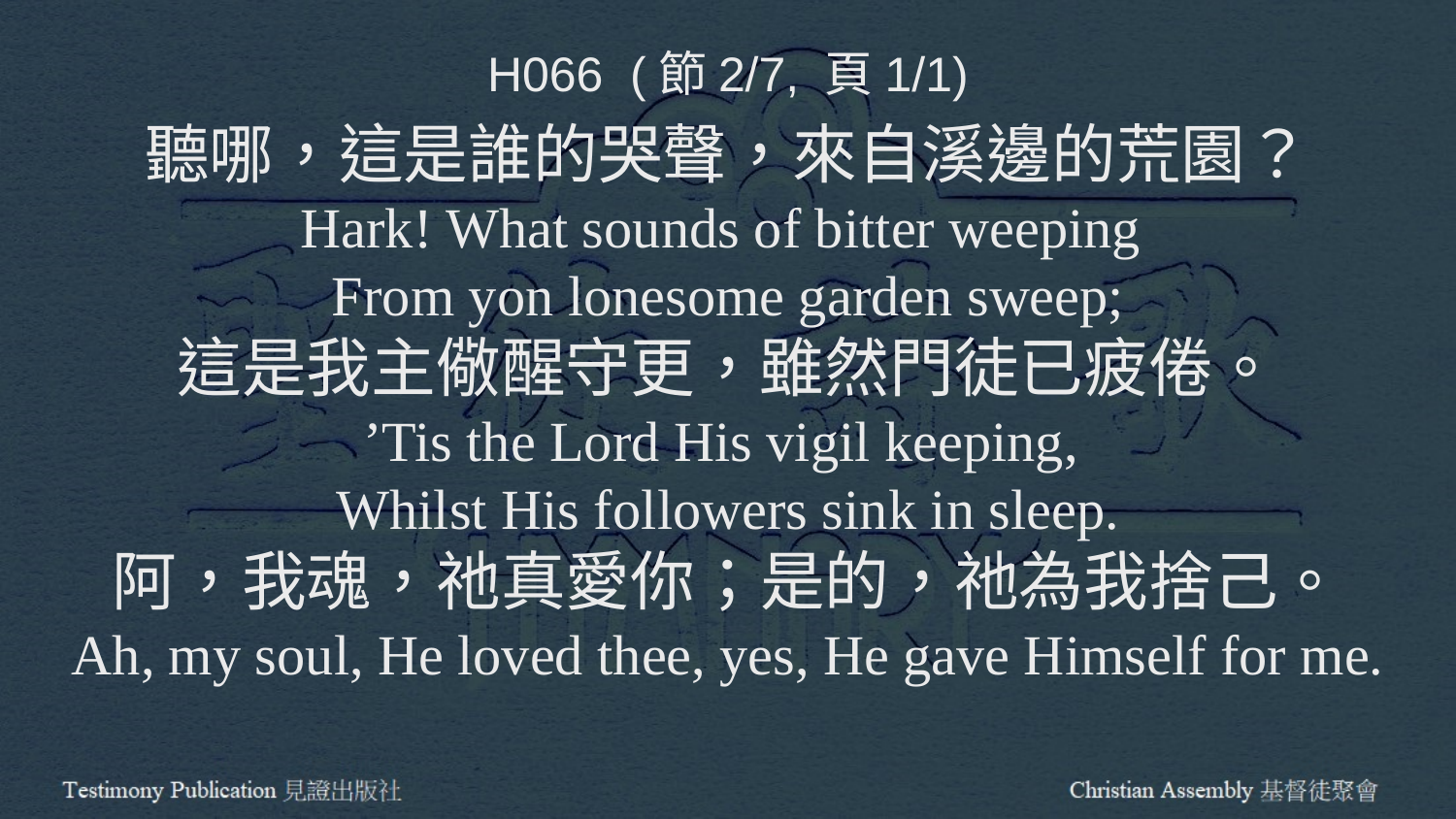

H066  (節2/7, 頁1/1)
聽哪，這是誰的哭聲，來自溪邊的荒園？
Hark! What sounds of bitter weeping
From yon lonesome garden sweep;
這是我主儆醒守更，雖然門徒已疲倦。
’Tis the Lord His vigil keeping,
Whilst His followers sink in sleep.
阿，我魂，祂真愛你；是的，祂為我捨己。
Ah, my soul, He loved thee, yes, He gave Himself for me.